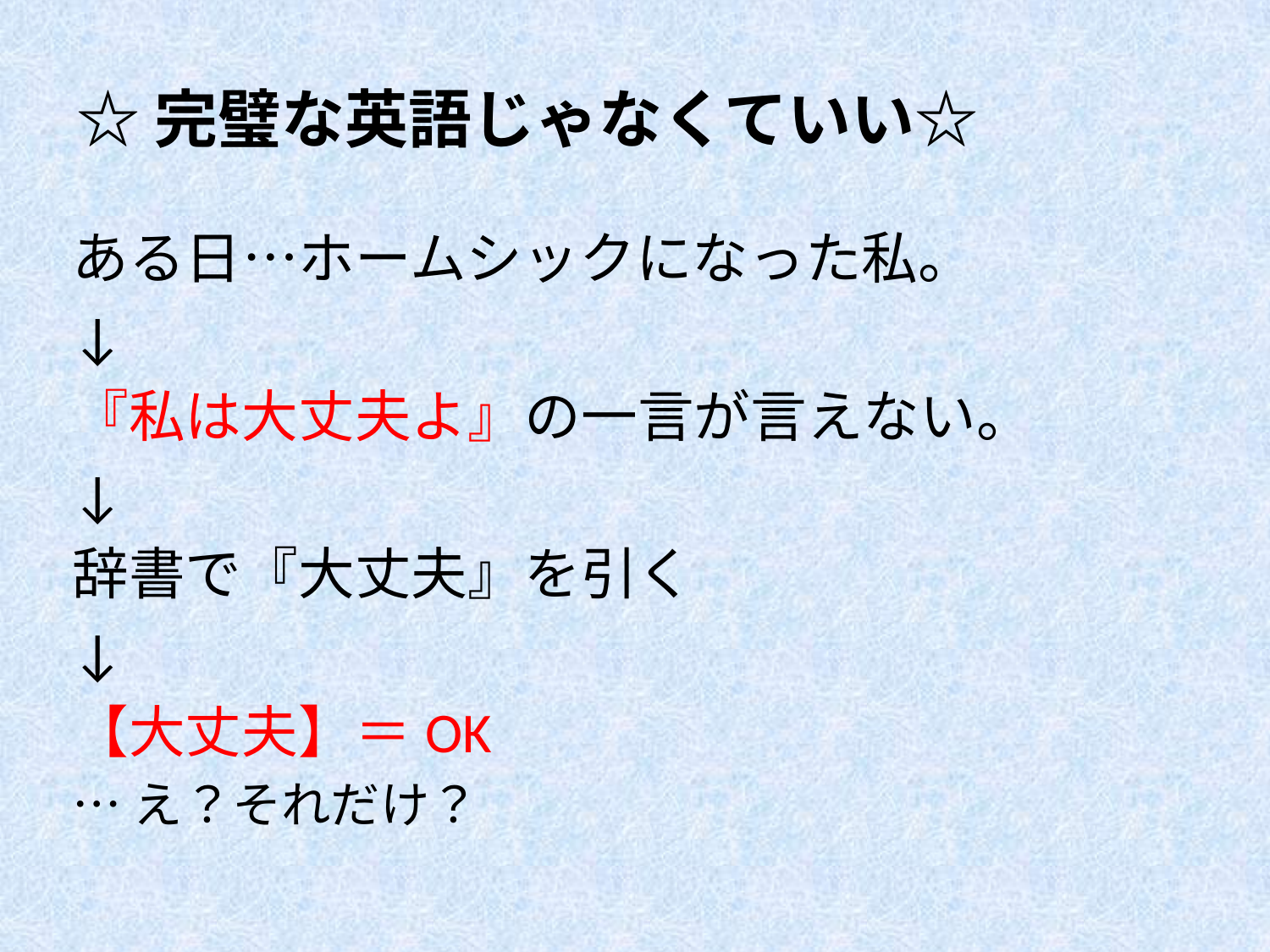

# ☆完璧な英語じゃなくていい☆
ある日…ホームシックになった私。
↓
『私は大丈夫よ』の一言が言えない。
↓
辞書で『大丈夫』を引く
↓
【大丈夫】＝OK
…え？それだけ？